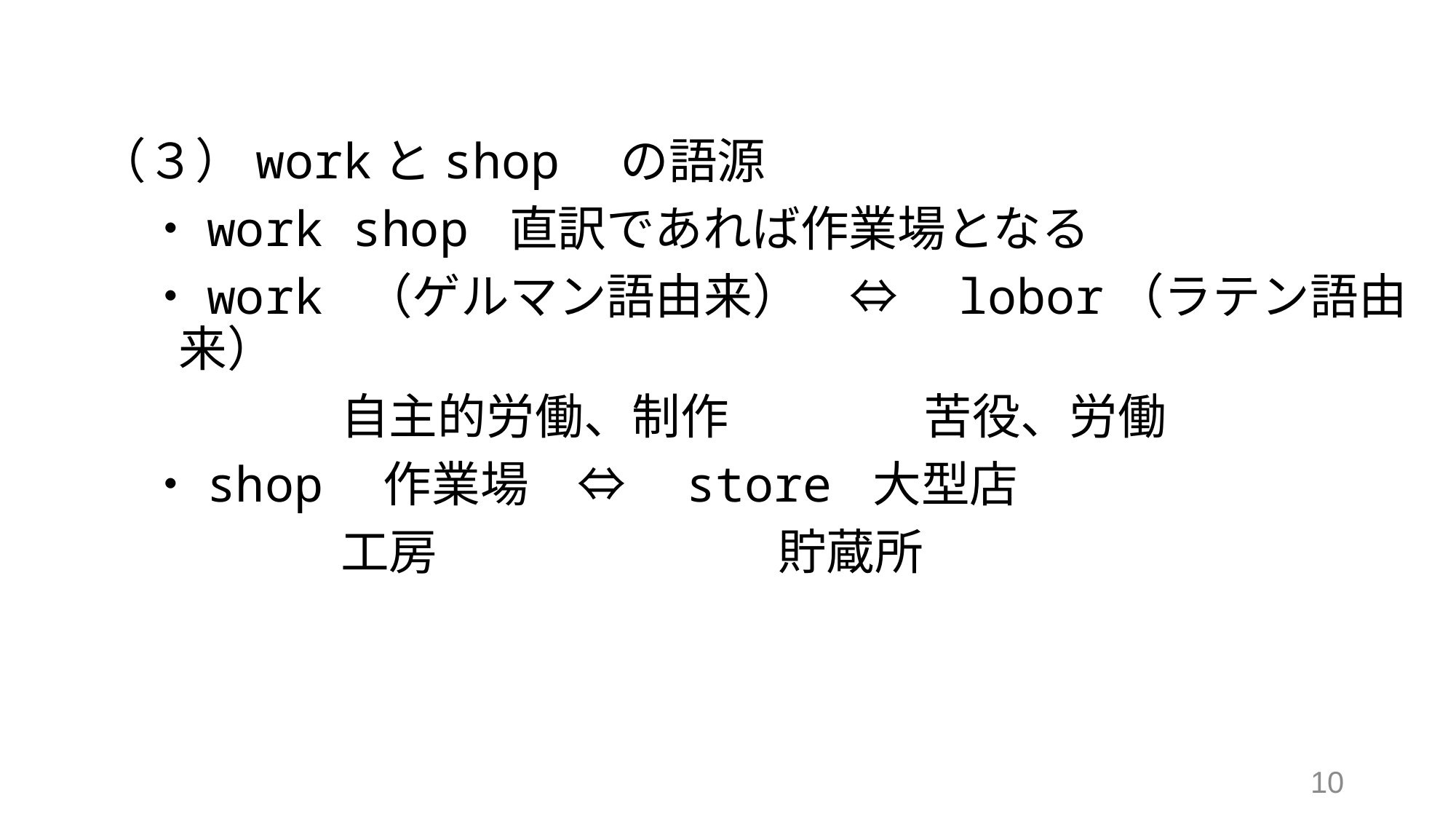

（３）workとshop　の語源
　　・work shop 直訳であれば作業場となる
　　・work （ゲルマン語由来）　⇔　lobor（ラテン語由来）
　　　　　　自主的労働、制作　　　　苦役、労働
　　・shop　作業場　⇔　store 大型店
　　　　　　工房　　　　　　　貯蔵所
10